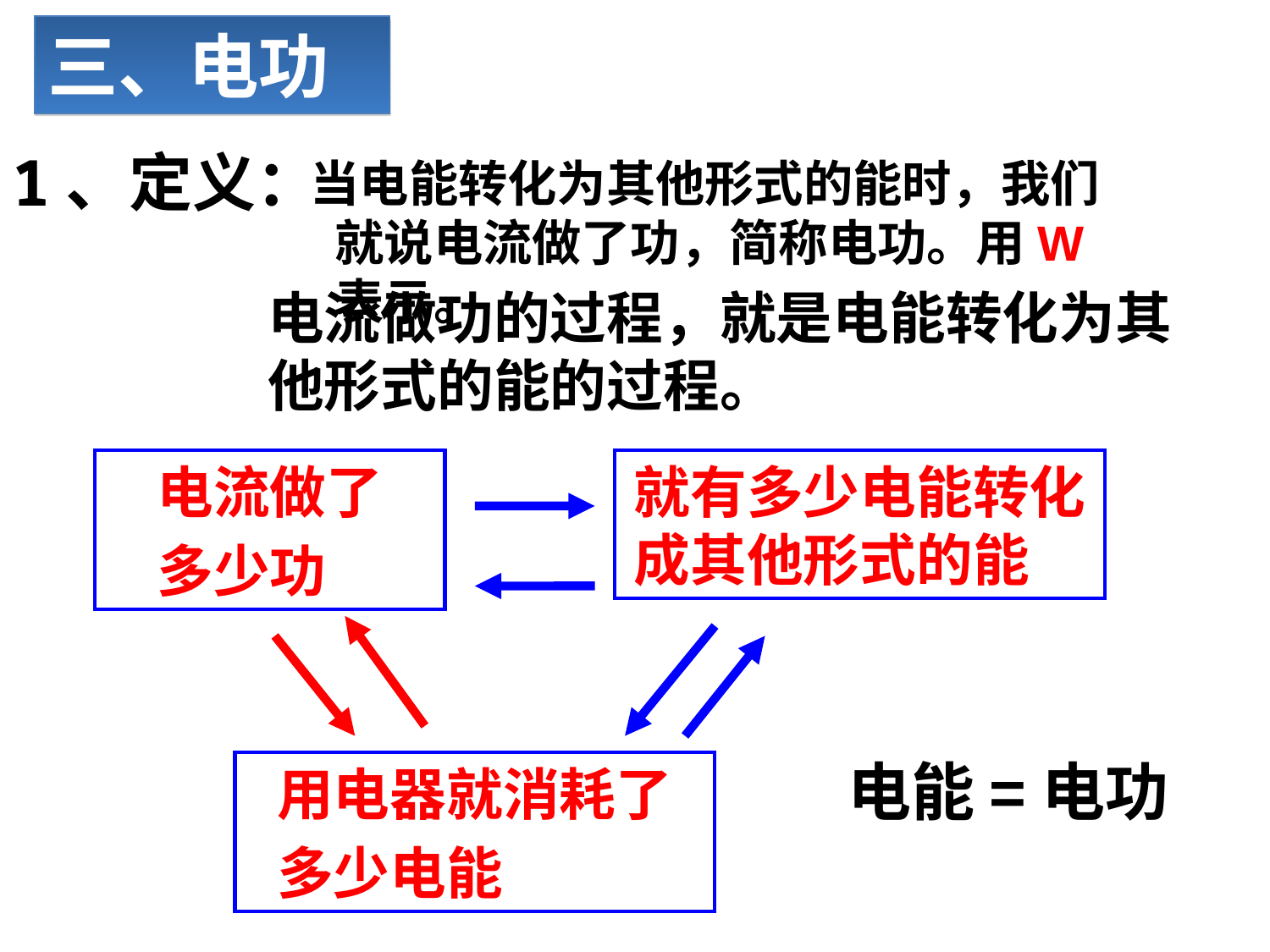

三、电功
1、定义：
 当电能转化为其他形式的能时，我们就说电流做了功，简称电功。用W表示。
电流做功的过程，就是电能转化为其他形式的能的过程。
电流做了
多少功
就有多少电能转化成其他形式的能

电能=电功
用电器就消耗了
多少电能